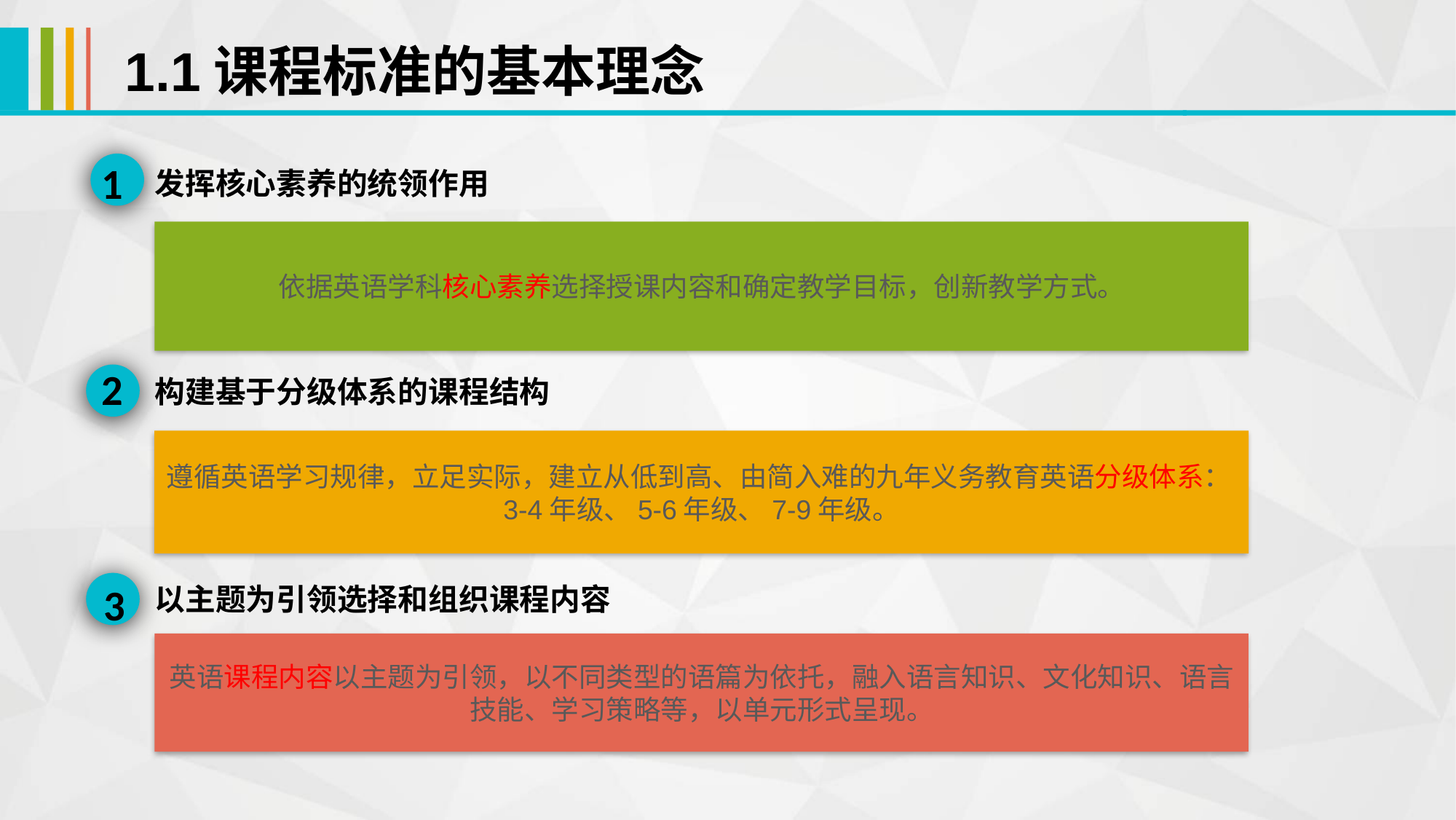

1.1课程标准的基本理念

1

发挥核心素养的统领作用
依据英语学科核心素养选择授课内容和确定教学目标，创新教学方式。
2

构建基于分级体系的课程结构
遵循英语学习规律，立足实际，建立从低到高、由简入难的九年义务教育英语分级体系：3-4年级、5-6年级、7-9年级。
3

以主题为引领选择和组织课程内容
英语课程内容以主题为引领，以不同类型的语篇为依托，融入语言知识、文化知识、语言技能、学习策略等，以单元形式呈现。